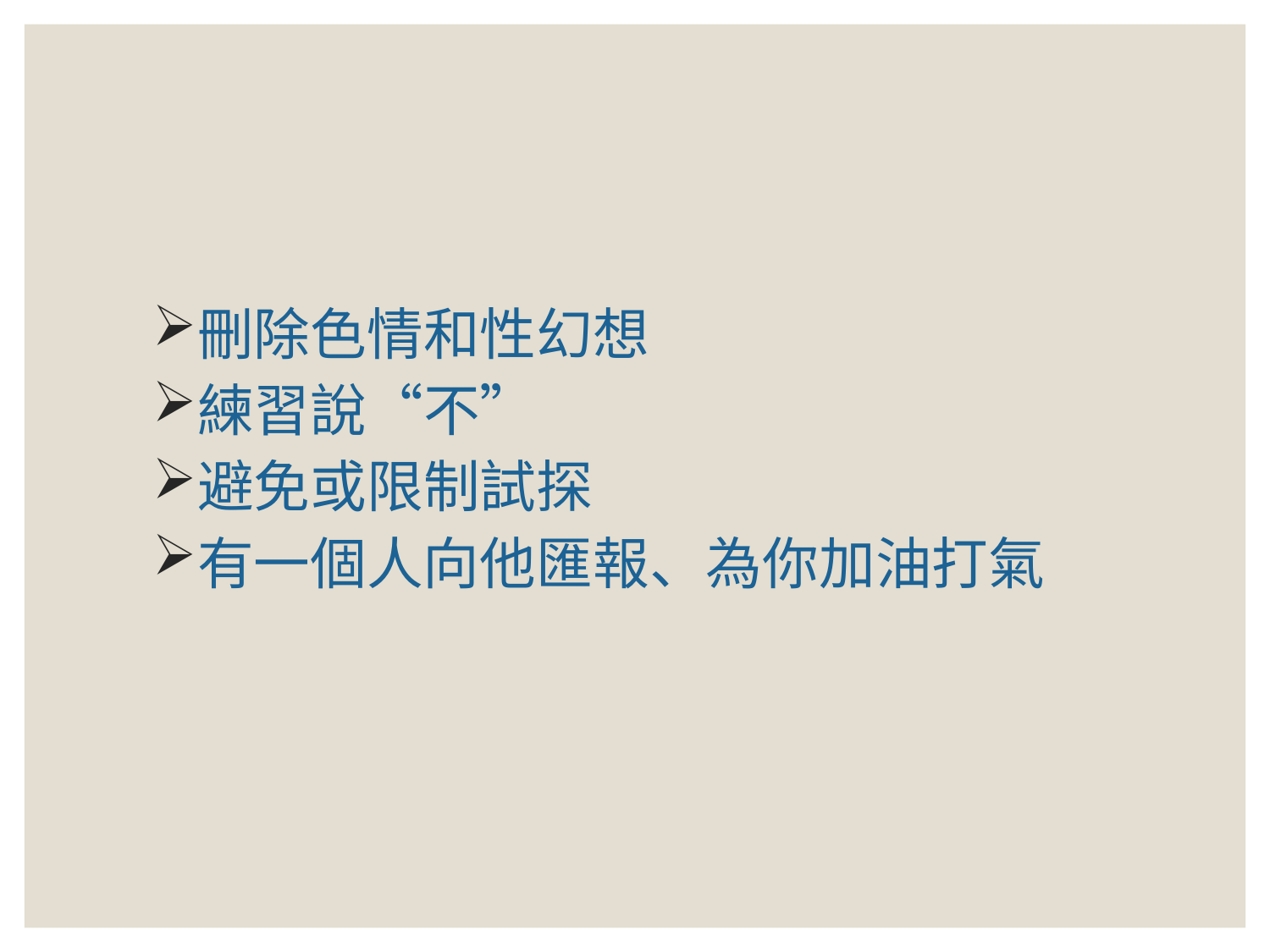

#
刪除色情和性幻想
練習說“不”
避免或限制試探
有一個人向他匯報、為你加油打氣